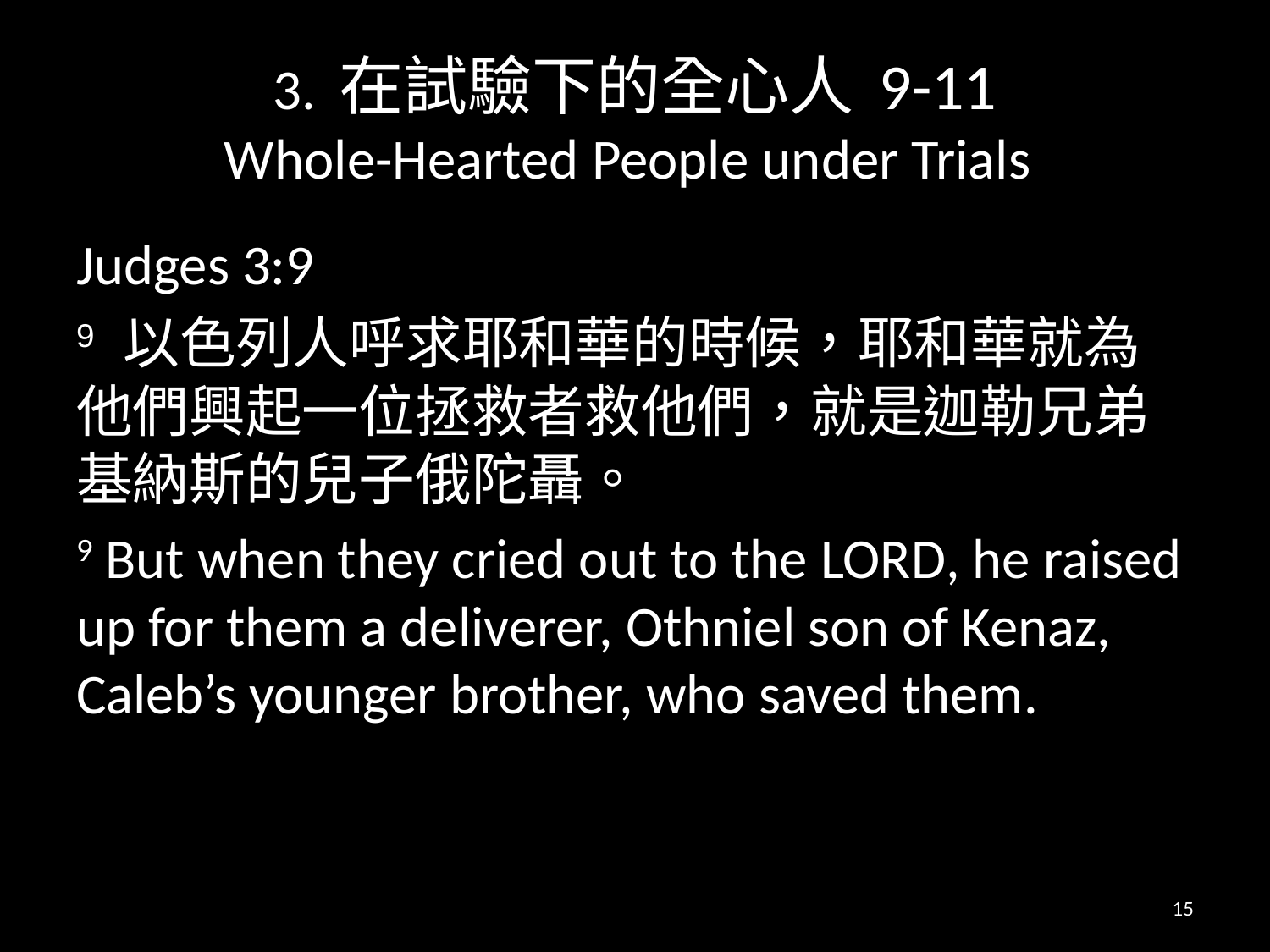

# 3. 在試驗下的全心人 9-11 Whole-Hearted People under Trials
Judges 3:9
9 以色列人呼求耶和華的時候，耶和華就為他們興起一位拯救者救他們，就是迦勒兄弟基納斯的兒子俄陀聶。
9 But when they cried out to the Lord, he raised up for them a deliverer, Othniel son of Kenaz, Caleb’s younger brother, who saved them.

15